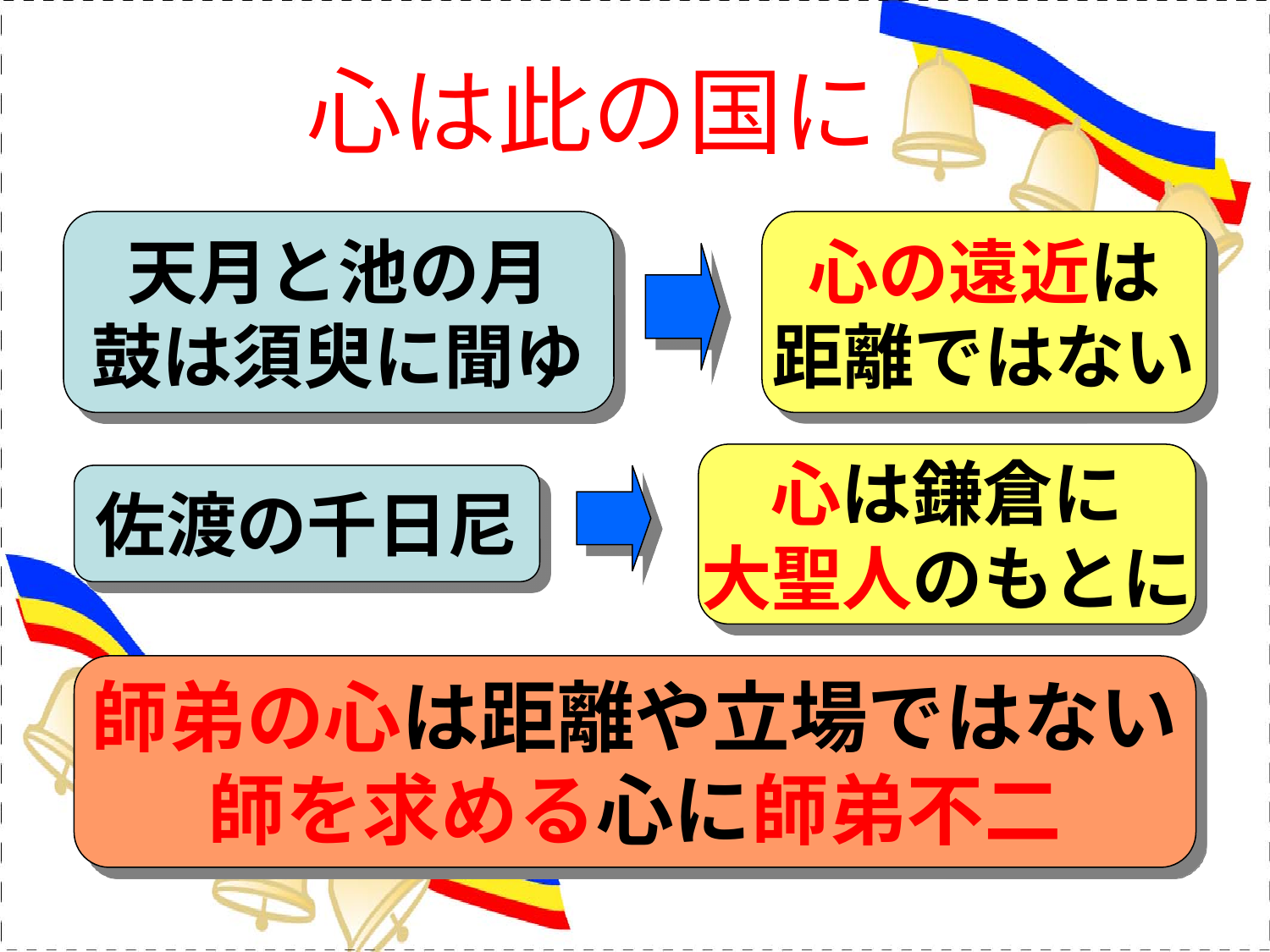

# 心は此の国に
天月と池の月
鼓は須臾に聞ゆ
心の遠近は
距離ではない

心は鎌倉に
大聖人のもとに
佐渡の千日尼

師弟の心は距離や立場ではない
師を求める心に師弟不二